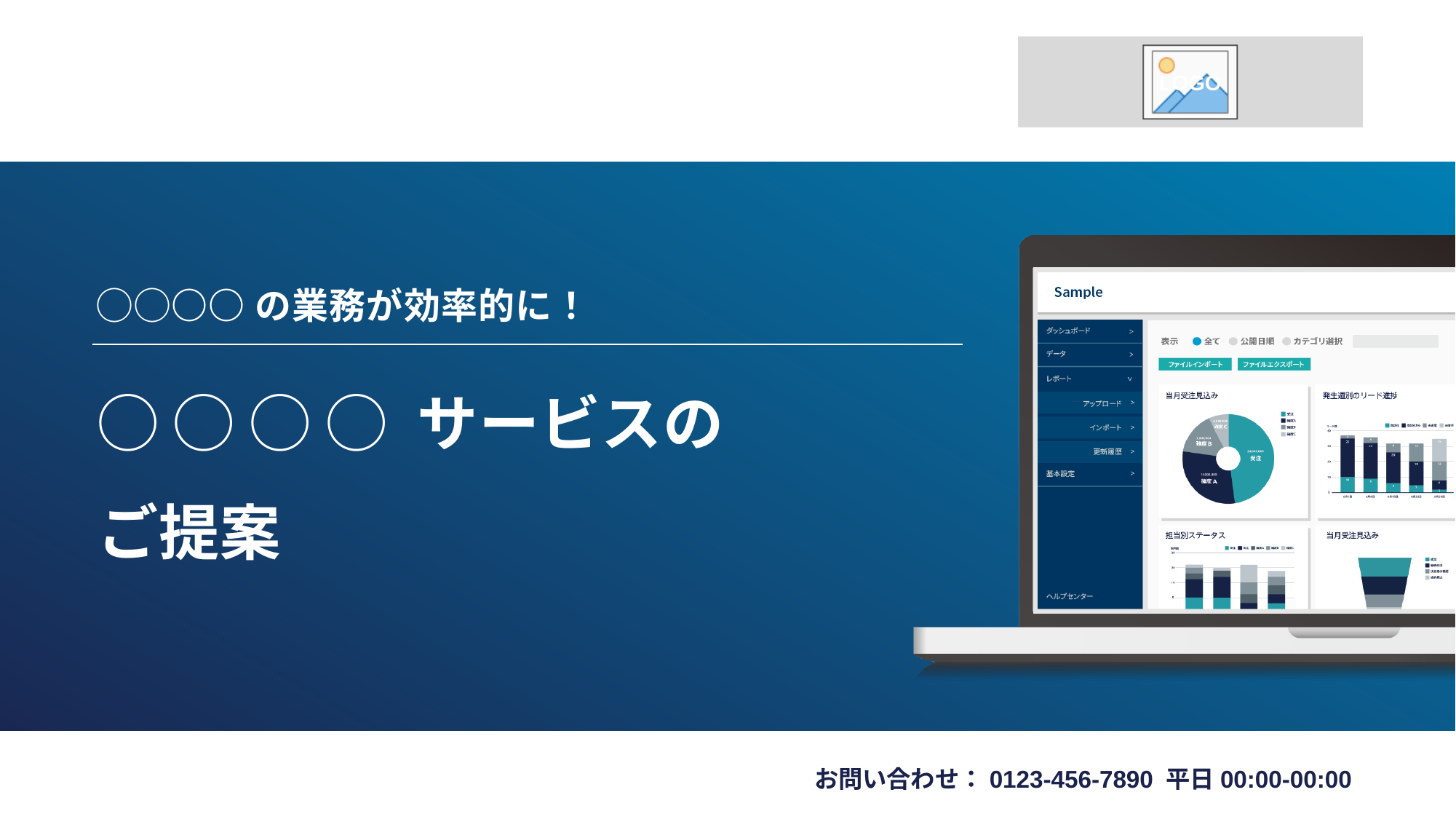

◯◯○○の業務が効率的に！
# ◯ ◯ ◯ ◯ サービスの ご提案

お問い合わせ：0123-456-7890 平日00:00-00:00